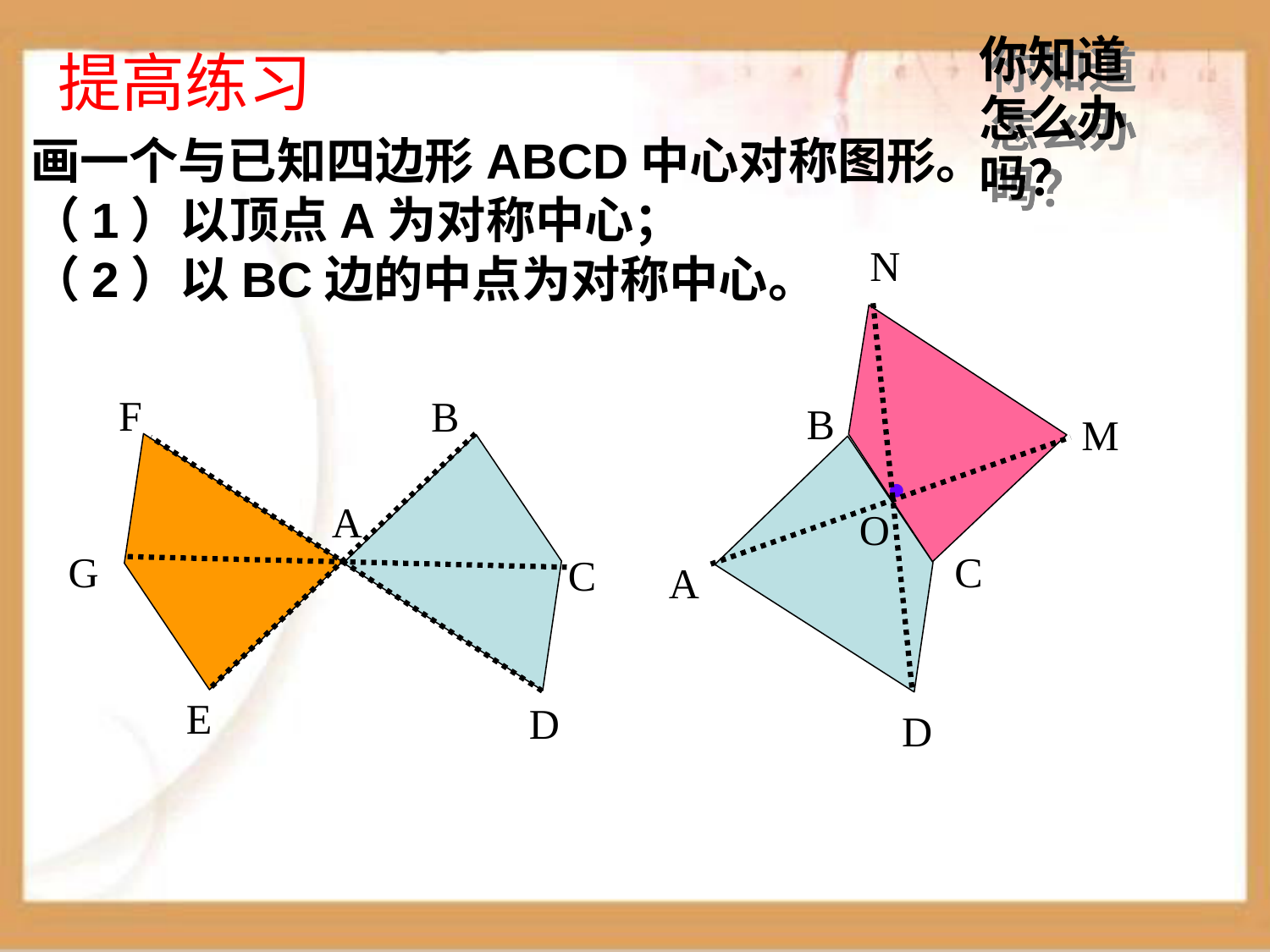

你知道怎么办吗？
提高练习
画一个与已知四边形ABCD中心对称图形。
（1）以顶点A为对称中心；
（2）以BC边的中点为对称中心。
N

F
B
A
C
D
B

C
A
D
．
O
M

G

E